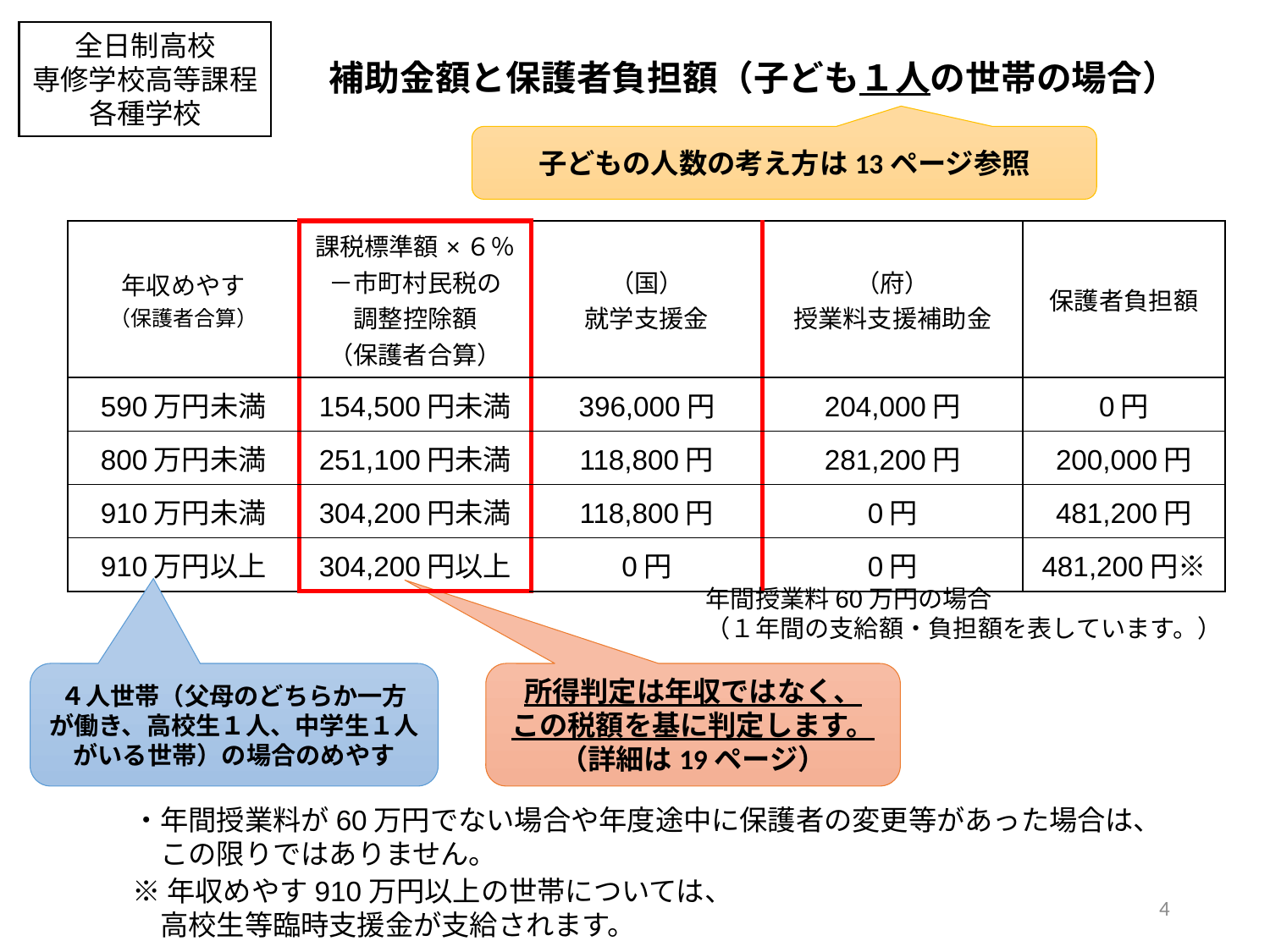

全日制高校
専修学校高等課程
各種学校
補助金額と保護者負担額（子ども１人の世帯の場合）
子どもの人数の考え方は13ページ参照
| 年収めやす （保護者合算） | 課税標準額×６％ －市町村民税の 調整控除額 （保護者合算） | （国） 就学支援金 | （府） 授業料支援補助金 | 保護者負担額 |
| --- | --- | --- | --- | --- |
| 590万円未満 | 154,500円未満 | 396,000円 | 204,000円 | 0円 |
| 800万円未満 | 251,100円未満 | 118,800円 | 281,200円 | 200,000円 |
| 910万円未満 | 304,200円未満 | 118,800円 | 0円 | 481,200円 |
| 910万円以上 | 304,200円以上 | 0円 | 0円 | 481,200円※ |
年間授業料60万円の場合
（１年間の支給額・負担額を表しています。）
４人世帯（父母のどちらか一方が働き、高校生１人、中学生１人がいる世帯）の場合のめやす
所得判定は年収ではなく、
この税額を基に判定します。
（詳細は19ページ）
・年間授業料が60万円でない場合や年度途中に保護者の変更等があった場合は、
　この限りではありません。
※年収めやす910万円以上の世帯については、
　高校生等臨時支援金が支給されます。
4